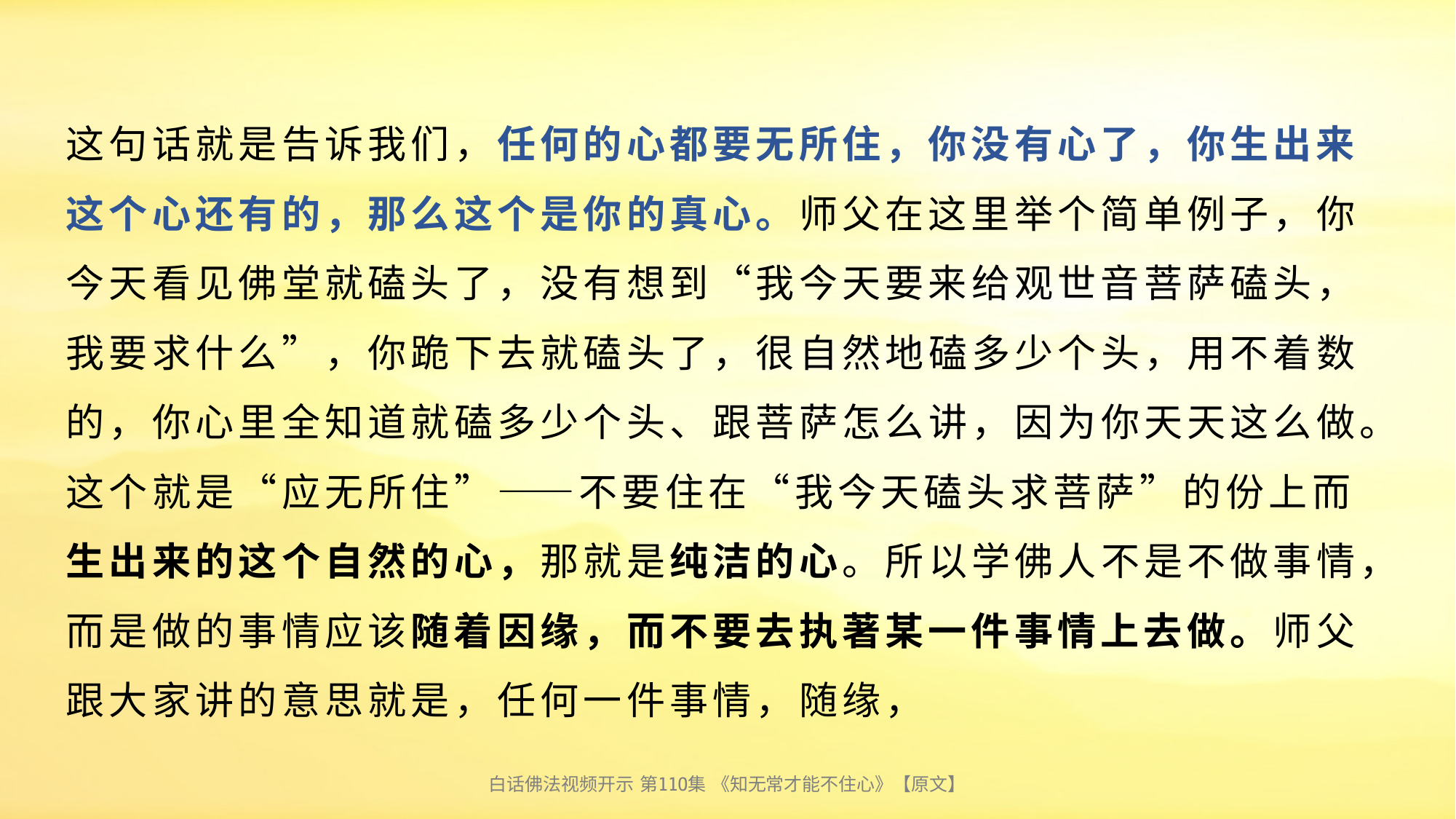

# 这句话就是告诉我们，任何的心都要无所住，你没有心了，你生出来这个心还有的，那么这个是你的真心。师父在这里举个简单例子，你今天看见佛堂就磕头了，没有想到“我今天要来给观世音菩萨磕头，我要求什么”，你跪下去就磕头了，很自然地磕多少个头，用不着数的，你心里全知道就磕多少个头、跟菩萨怎么讲，因为你天天这么做。这个就是“应无所住”——不要住在“我今天磕头求菩萨”的份上而生出来的这个自然的心，那就是纯洁的心。所以学佛人不是不做事情，而是做的事情应该随着因缘，而不要去执著某一件事情上去做。师父跟大家讲的意思就是，任何一件事情，随缘，
白话佛法视频开示 第110集 《知无常才能不住心》【原文】